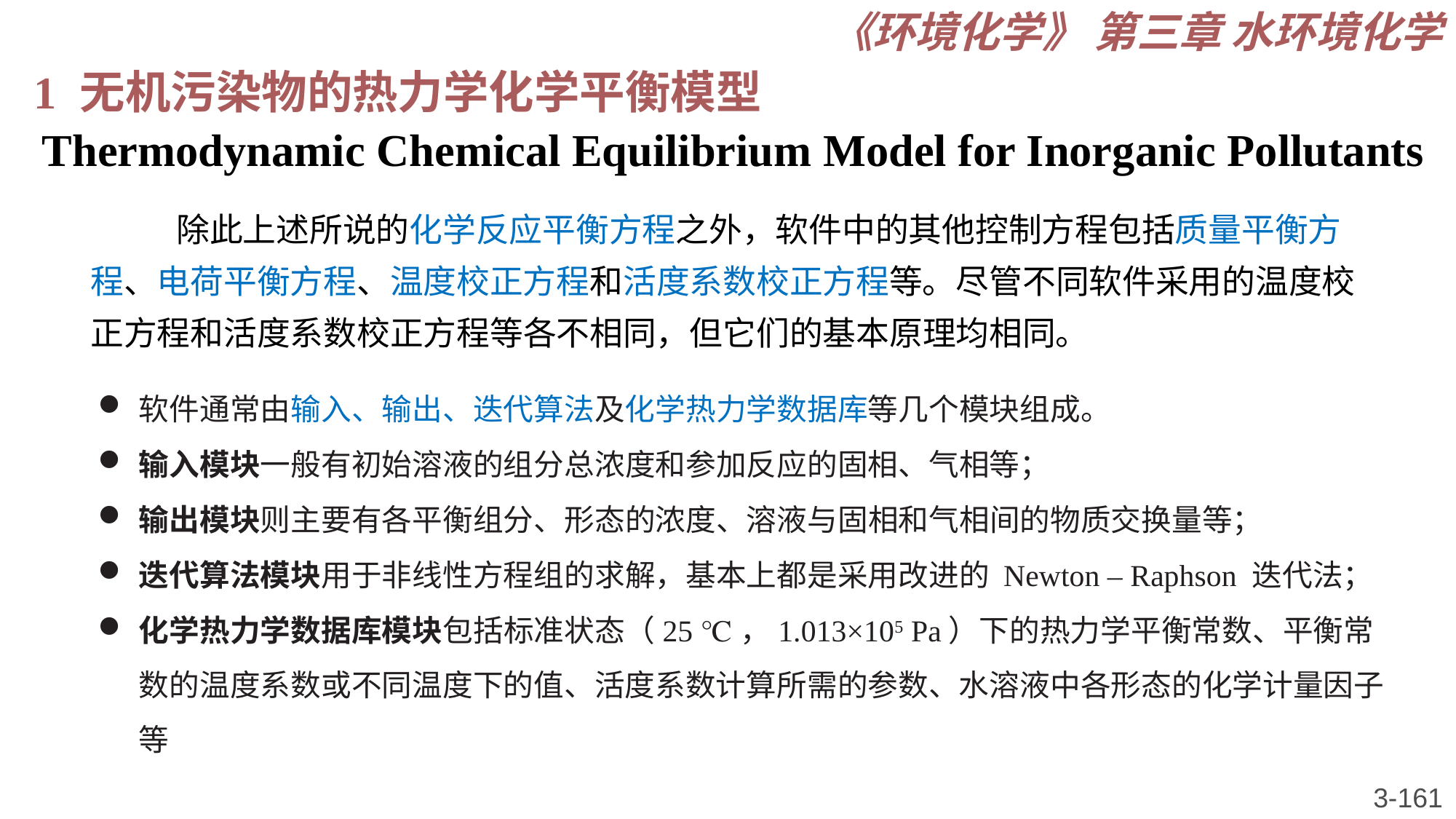

《环境化学》 第三章 水环境化学
1 无机污染物的热力学化学平衡模型
Thermodynamic Chemical Equilibrium Model for Inorganic Pollutants
除此上述所说的化学反应平衡方程之外，软件中的其他控制方程包括质量平衡方程、电荷平衡方程、温度校正方程和活度系数校正方程等。尽管不同软件采用的温度校正方程和活度系数校正方程等各不相同，但它们的基本原理均相同。
软件通常由输入、输出、迭代算法及化学热力学数据库等几个模块组成。
输入模块一般有初始溶液的组分总浓度和参加反应的固相、气相等；
输出模块则主要有各平衡组分、形态的浓度、溶液与固相和气相间的物质交换量等；
迭代算法模块用于非线性方程组的求解，基本上都是采用改进的 Newton – Raphson 迭代法；
化学热力学数据库模块包括标准状态（25 ℃，1.013×105 Pa）下的热力学平衡常数、平衡常数的温度系数或不同温度下的值、活度系数计算所需的参数、水溶液中各形态的化学计量因子等
3-161